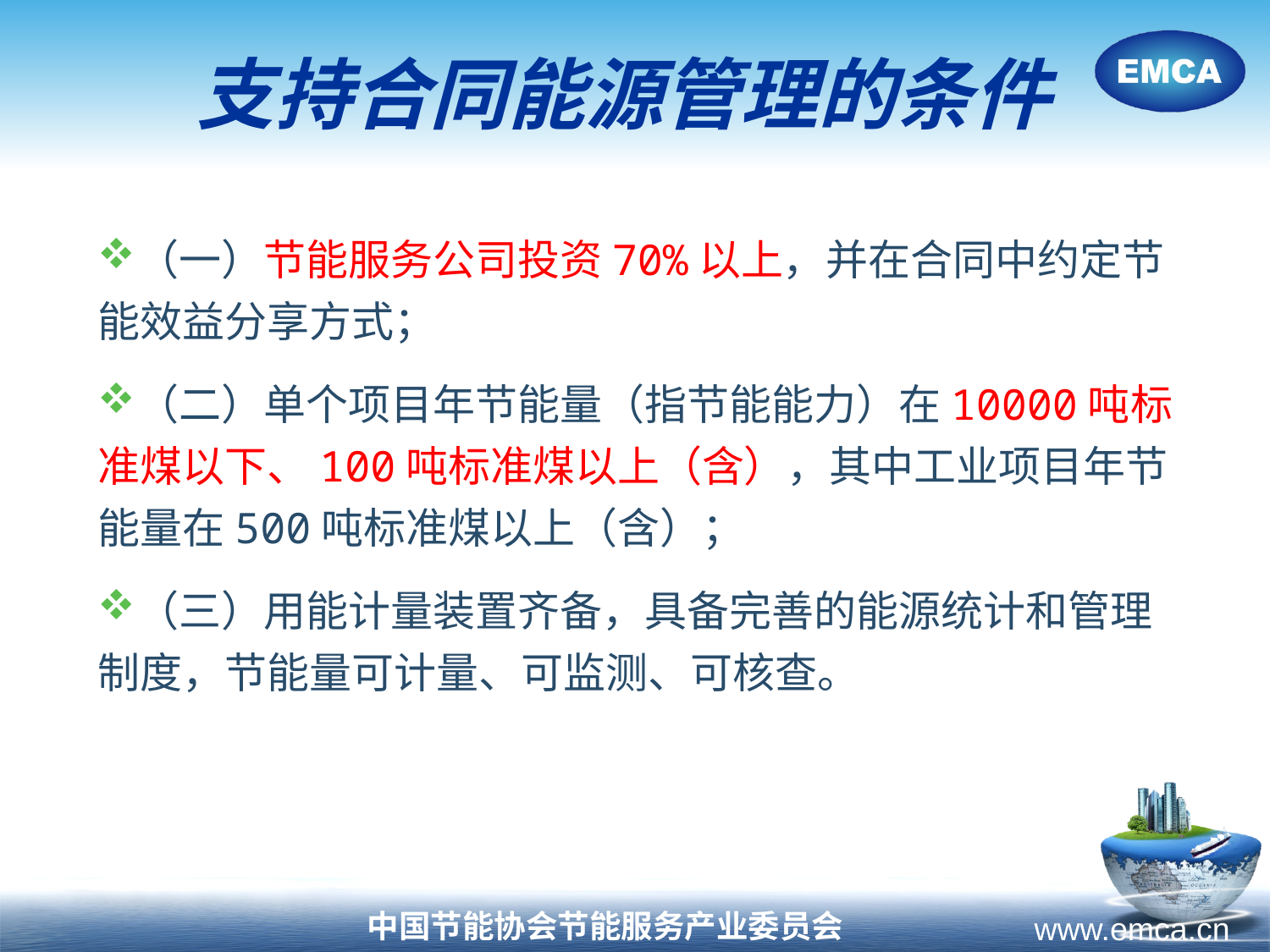

支持合同能源管理的条件
（一）节能服务公司投资70%以上，并在合同中约定节能效益分享方式；
（二）单个项目年节能量（指节能能力）在10000吨标准煤以下、100吨标准煤以上（含），其中工业项目年节能量在500吨标准煤以上（含）；
（三）用能计量装置齐备，具备完善的能源统计和管理制度，节能量可计量、可监测、可核查。